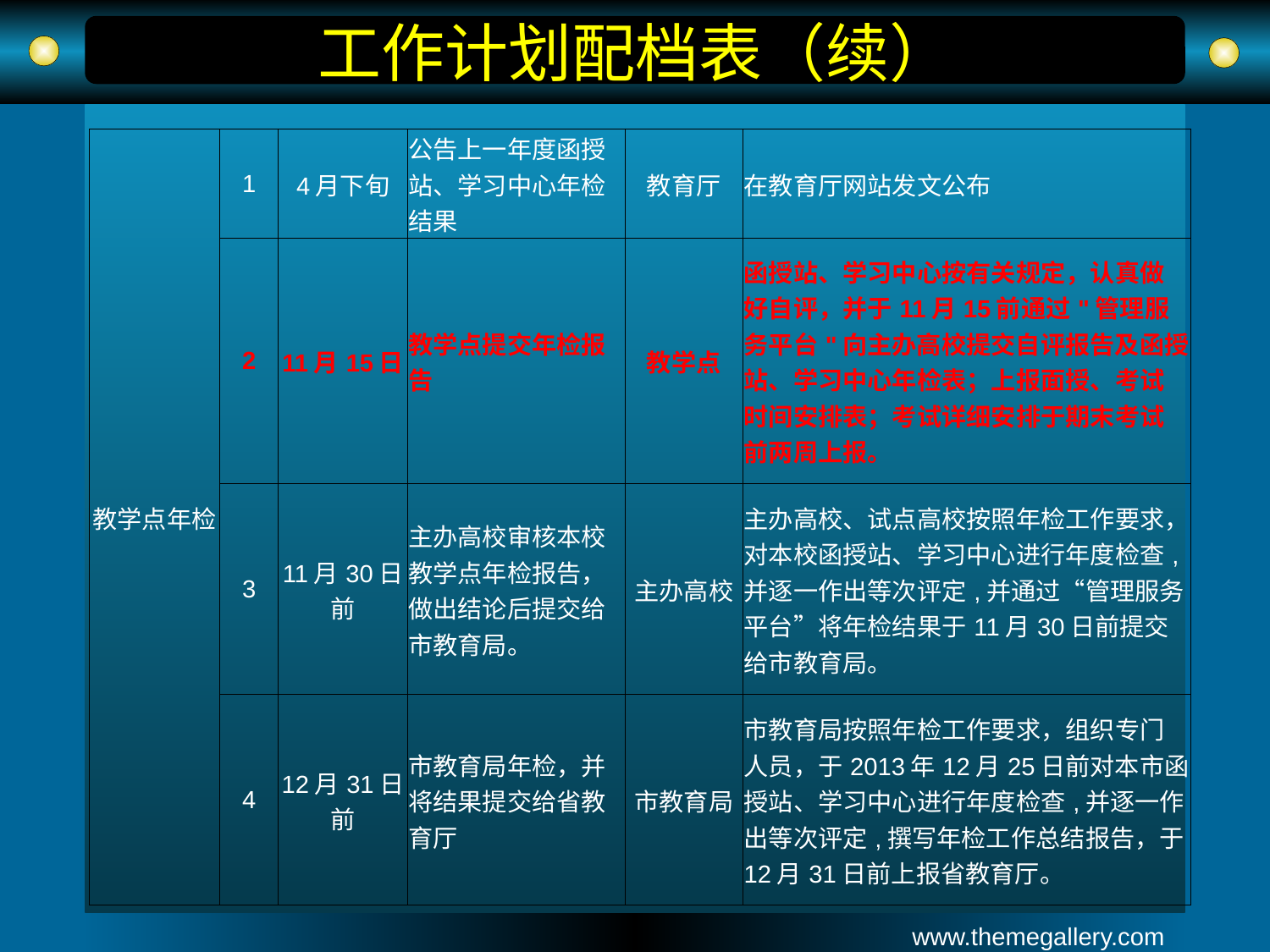

# 工作计划配档表（续）
| 教学点年检 | 1 | 4月下旬 | 公告上一年度函授站、学习中心年检结果 | 教育厅 | 在教育厅网站发文公布 |
| --- | --- | --- | --- | --- | --- |
|  | 2 | 11月15日 | 教学点提交年检报告 | 教学点 | 函授站、学习中心按有关规定，认真做好自评，并于11月15前通过"管理服务平台"向主办高校提交自评报告及函授站、学习中心年检表；上报面授、考试时间安排表；考试详细安排于期末考试前两周上报。 |
|  | 3 | 11月30日前 | 主办高校审核本校教学点年检报告，做出结论后提交给市教育局。 | 主办高校 | 主办高校、试点高校按照年检工作要求，对本校函授站、学习中心进行年度检查,并逐一作出等次评定,并通过“管理服务平台”将年检结果于11月30日前提交给市教育局。 |
|  | 4 | 12月31日前 | 市教育局年检，并将结果提交给省教育厅 | 市教育局 | 市教育局按照年检工作要求，组织专门人员，于2013年12月25日前对本市函授站、学习中心进行年度检查,并逐一作出等次评定,撰写年检工作总结报告，于12月31日前上报省教育厅。 |
www.themegallery.com